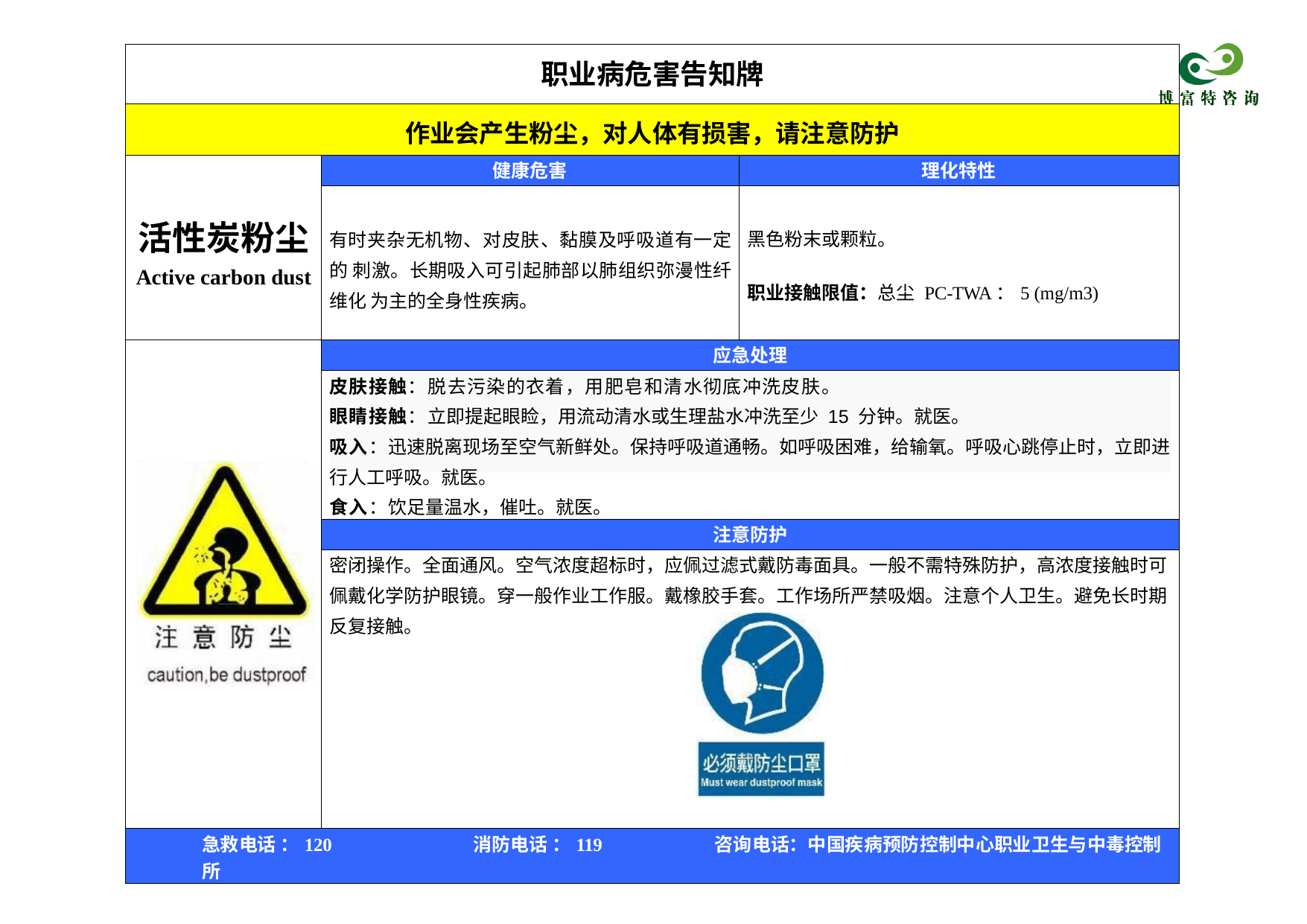

| 职业病危害告知牌 |  |  |
| --- | --- | --- |
| 作业会产生粉尘，对人体有损害，请注意防护 |  |  |
| 活性炭粉尘 Active carbon dust | 健康危害 | 理化特性 |
|  | 有时夹杂无机物、对皮肤、黏膜及呼吸道有一定的 刺激。长期吸入可引起肺部以肺组织弥漫性纤维化 为主的全身性疾病。 | 黑色粉末或颗粒。 职业接触限值：总尘 PC-TWA：5 (mg/m3) |
|  | 应急处理 |  |
|  | 皮肤接触：脱去污染的衣着，用肥皂和清水彻底冲洗皮肤。 眼睛接触：立即提起眼睑，用流动清水或生理盐水冲洗至少 15 分钟。就医。 吸入：迅速脱离现场至空气新鲜处。保持呼吸道通畅。如呼吸困难，给输氧。呼吸心跳停止时，立即进 行人工呼吸。就医。 食入：饮足量温水，催吐。就医。 |  |
|  | 注意防护 |  |
|  | 密闭操作。全面通风。空气浓度超标时，应佩过滤式戴防毒面具。一般不需特殊防护，高浓度接触时可 佩戴化学防护眼镜。穿一般作业工作服。戴橡胶手套。工作场所严禁吸烟。注意个人卫生。避免长时期 反复接触。 |  |
| 急救电话 ：120 消防电话 ：119 咨询电话：中国疾病预防控制中心职业卫生与中毒控制所 |  |  |